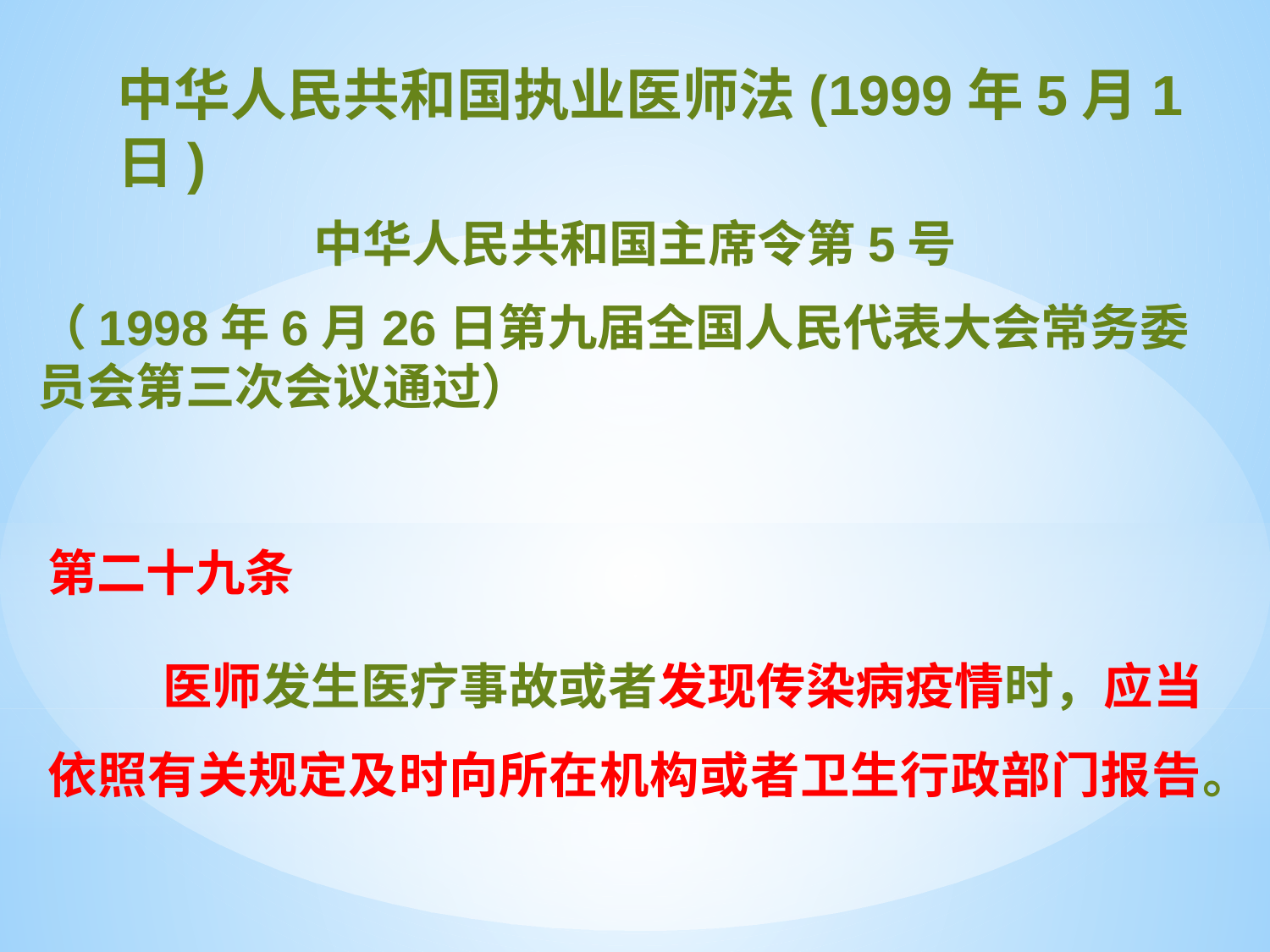

中华人民共和国执业医师法(1999年5月1日)
中华人民共和国主席令第5号
（1998年6月26日第九届全国人民代表大会常务委员会第三次会议通过）
第二十九条
         医师发生医疗事故或者发现传染病疫情时，应当依照有关规定及时向所在机构或者卫生行政部门报告。